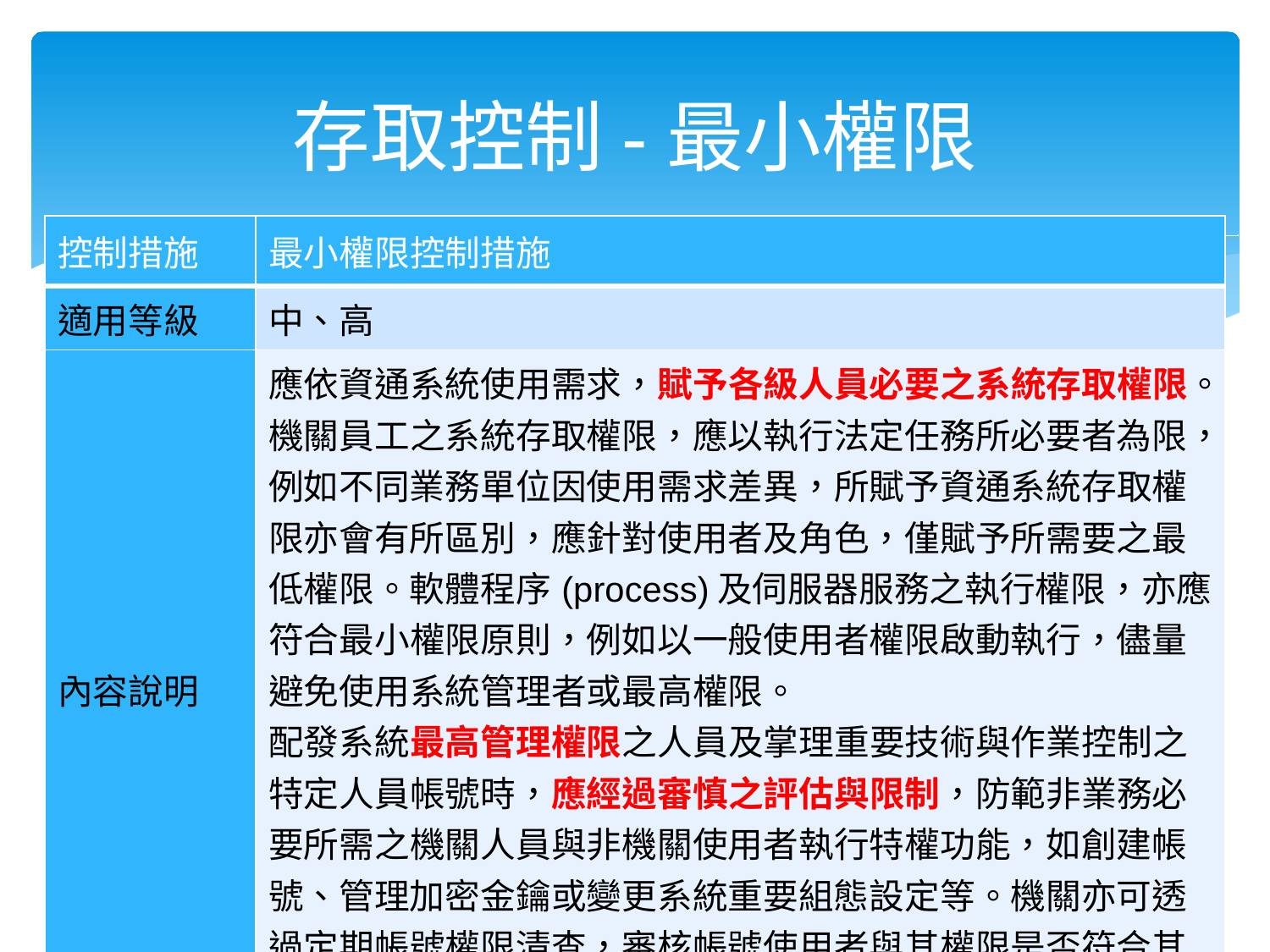

# 存取控制-最小權限
| 控制措施 | 最小權限控制措施 |
| --- | --- |
| 適用等級 | 中、高 |
| 內容說明 | 應依資通系統使用需求，賦予各級人員必要之系統存取權限。機關員工之系統存取權限，應以執行法定任務所必要者為限，例如不同業務單位因使用需求差異，所賦予資通系統存取權限亦會有所區別，應針對使用者及角色，僅賦予所需要之最低權限。軟體程序(process)及伺服器服務之執行權限，亦應符合最小權限原則，例如以一般使用者權限啟動執行，儘量避免使用系統管理者或最高權限。 配發系統最高管理權限之人員及掌理重要技術與作業控制之特定人員帳號時，應經過審慎之評估與限制，防範非業務必要所需之機關人員與非機關使用者執行特權功能，如創建帳號、管理加密金鑰或變更系統重要組態設定等。機關亦可透過定期帳號權限清查，審核帳號使用者與其權限是否符合其業務所需之最小權限。 |